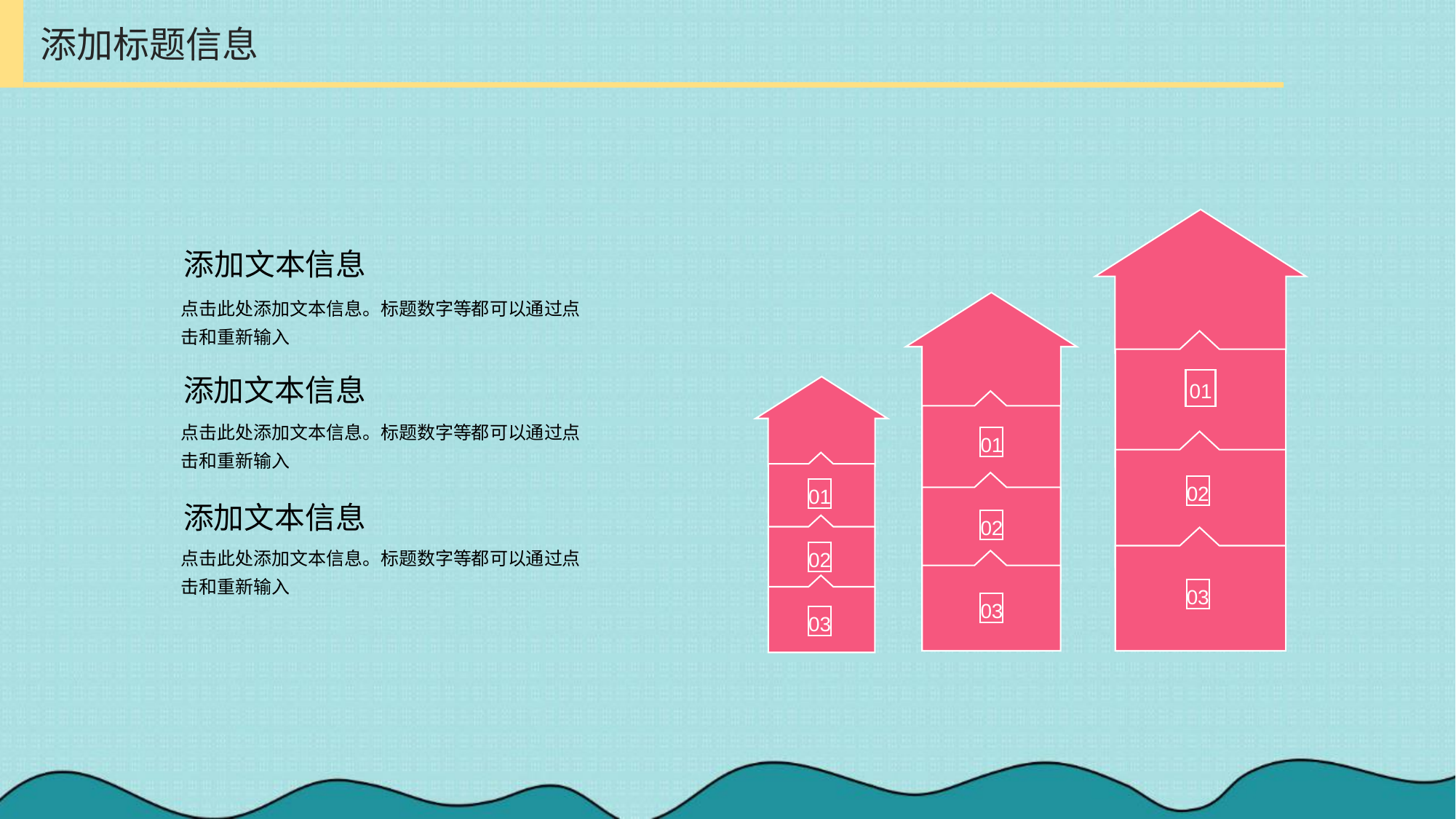

添加标题信息

01

02

03
添加文本信息
点击此处添加文本信息。标题数字等都可以通过点击和重新输入

01

02

03
添加文本信息
点击此处添加文本信息。标题数字等都可以通过点击和重新输入

01

02

03
添加文本信息
点击此处添加文本信息。标题数字等都可以通过点击和重新输入